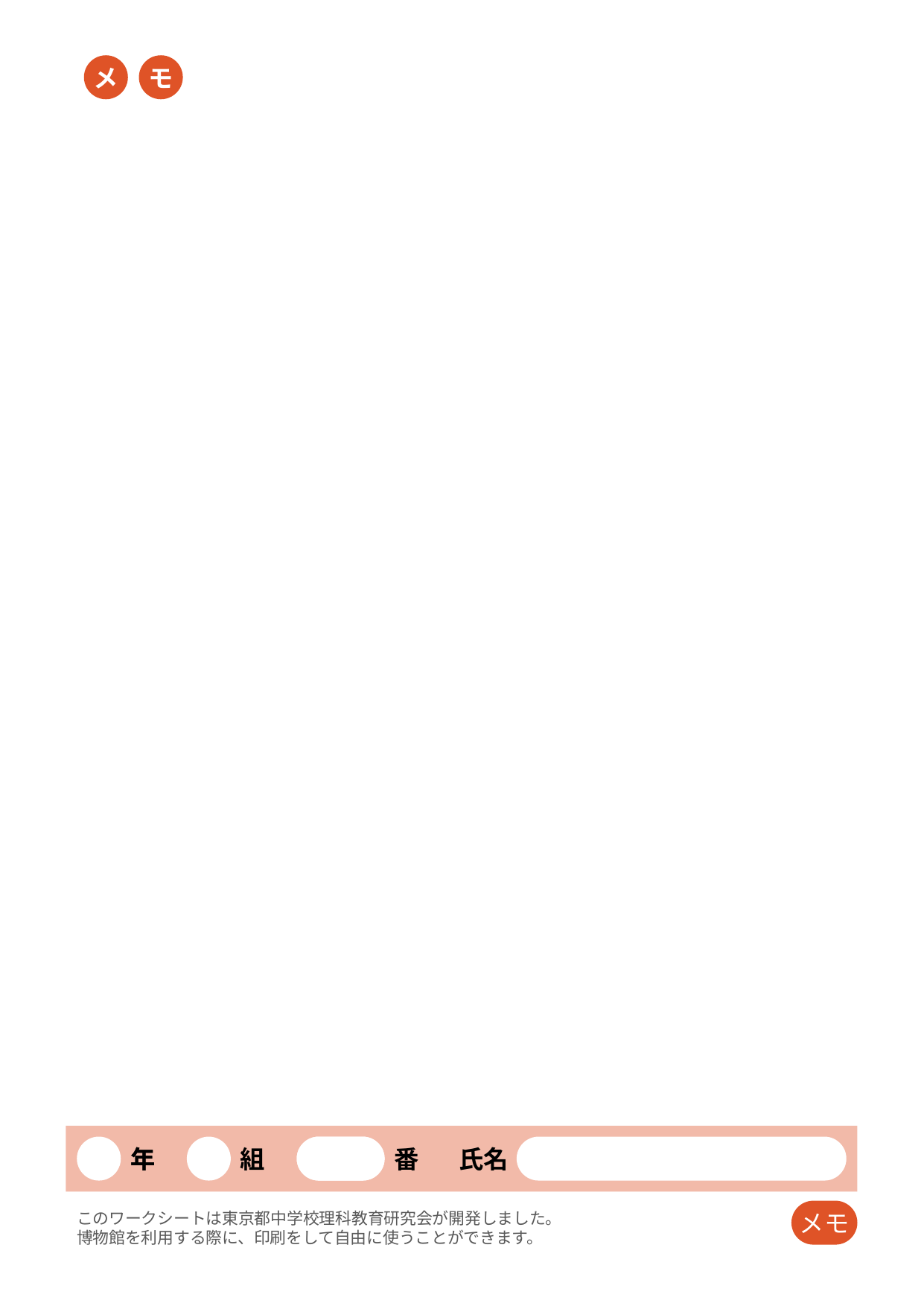

メ
モ

年
年
組

番
氏名

メモ
このワークシートは東京都中学校理科教育研究会が開発しました。
博物館を利用する際に、印刷をして自由に使うことができます。